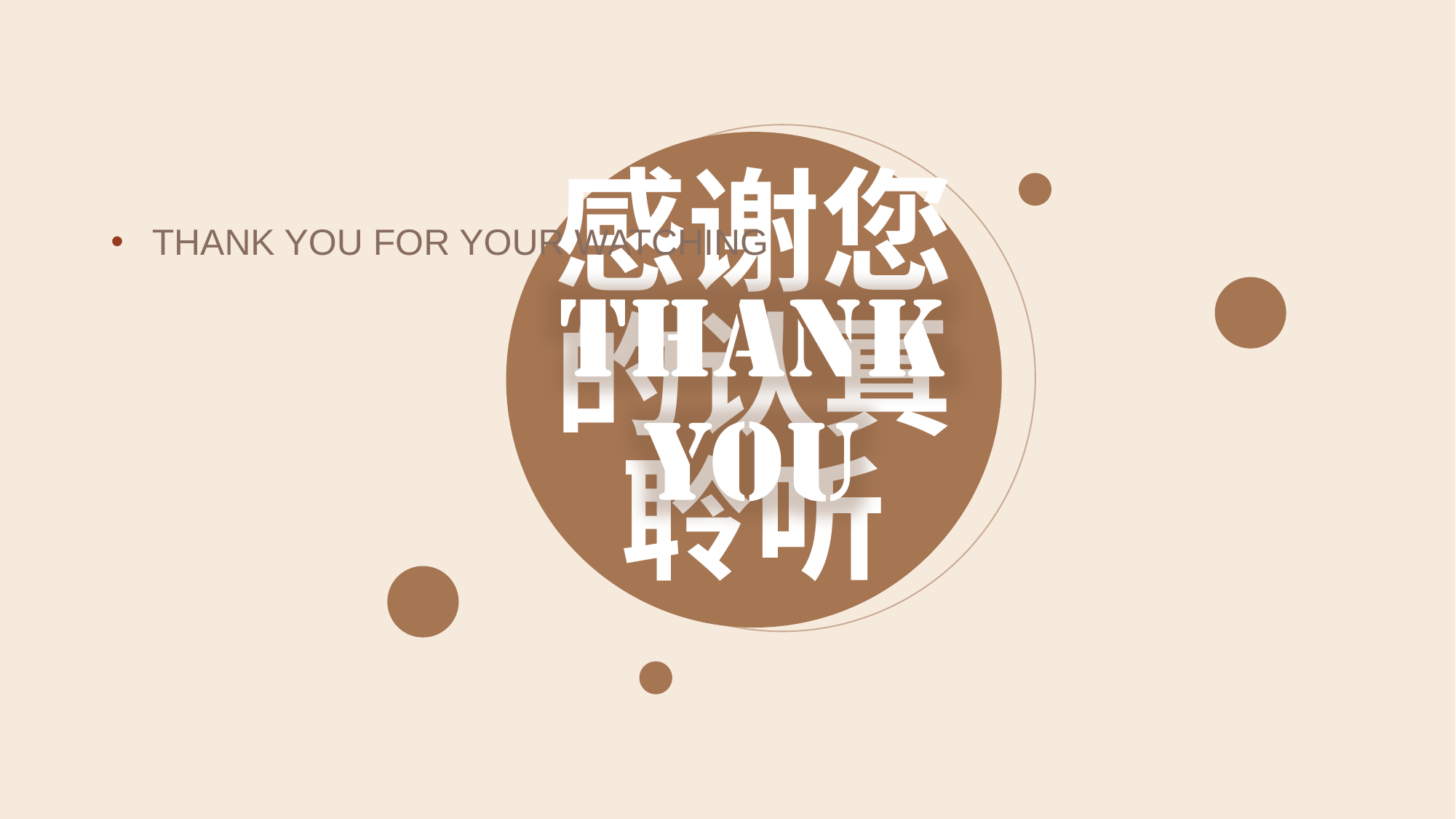

THANK YOU FOR YOUR WATCHING
# 感谢您的认真聆听